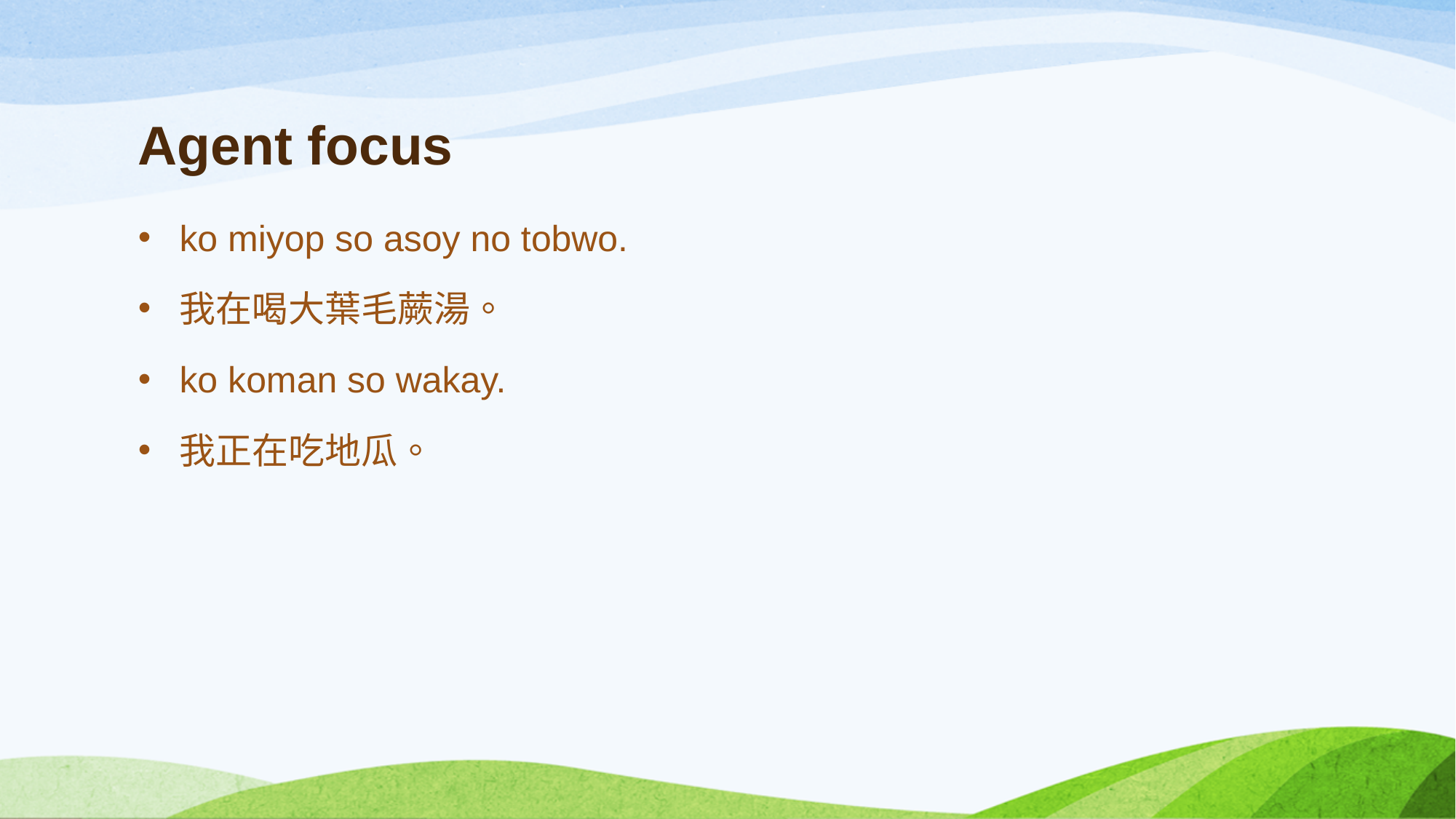

# Agent focus
ko miyop so asoy no tobwo.
我在喝大葉毛蕨湯。
ko koman so wakay.
我正在吃地瓜。